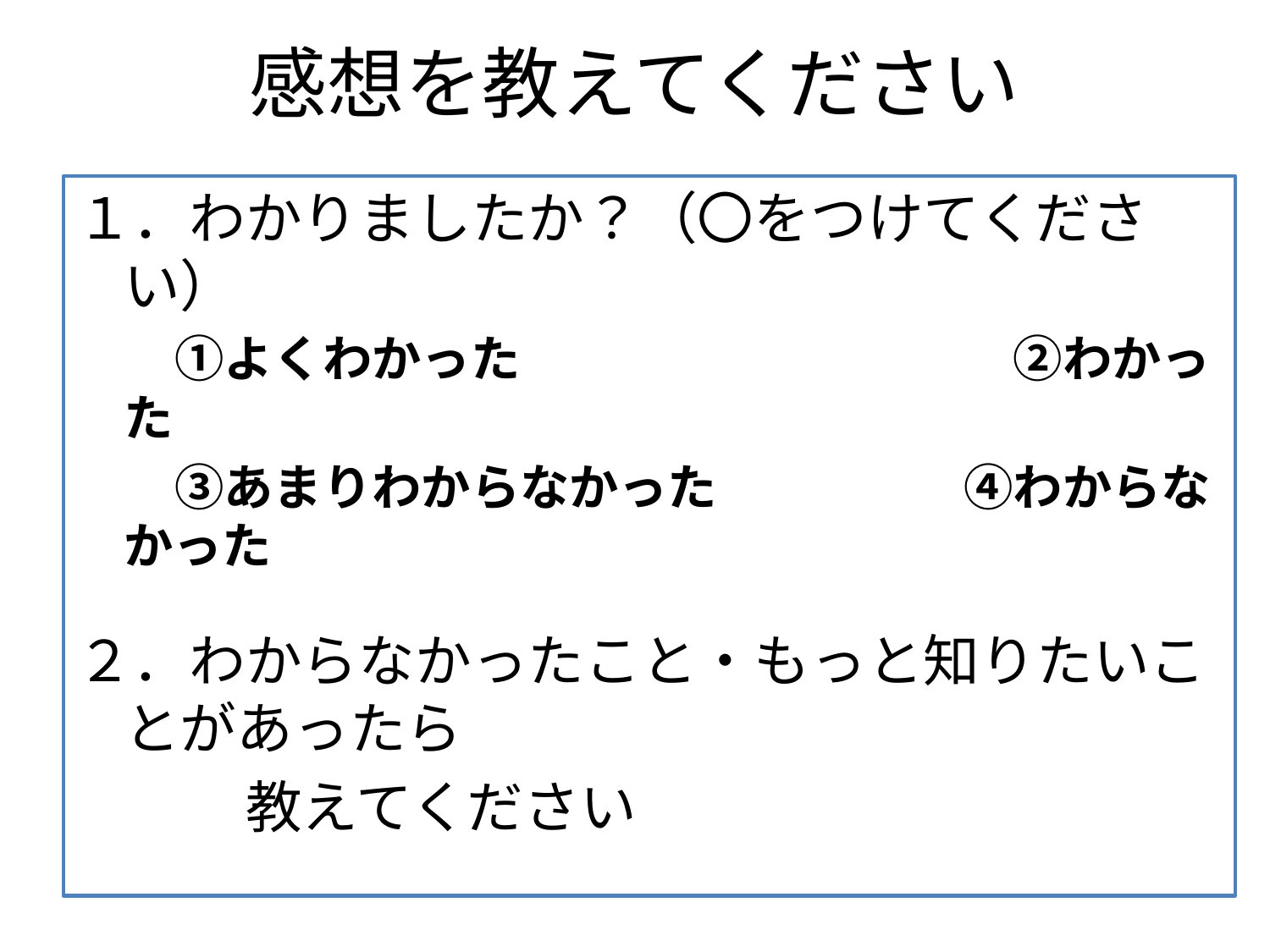

# 感想を教えてください
１．わかりましたか？（〇をつけてください）
　　①よくわかった　　　　　　　　　　②わかった
　　③あまりわからなかった　　　　　④わからなかった

２．わからなかったこと・もっと知りたいことがあったら
　　　教えてください